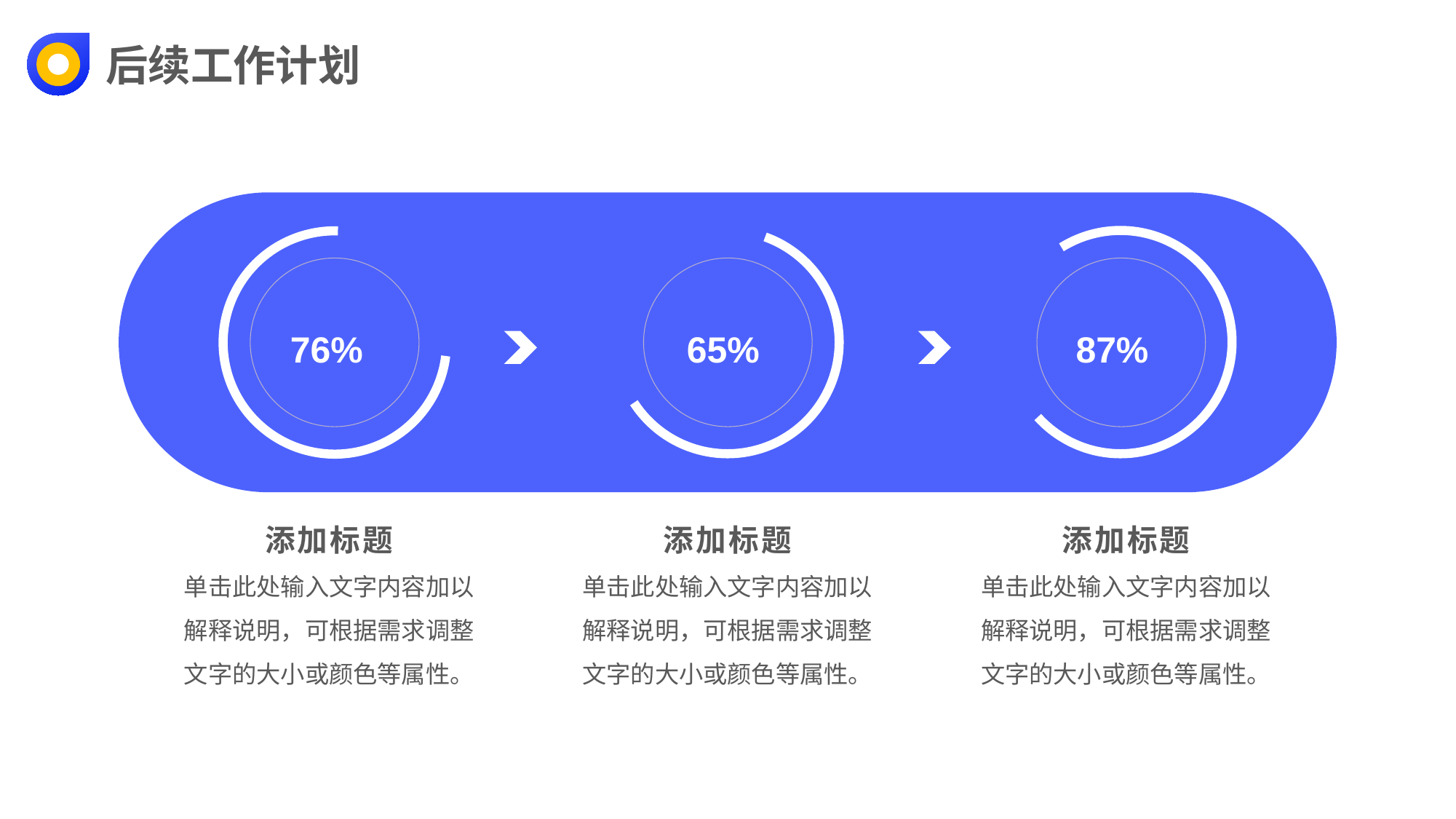

后续工作计划

76%
65%
87%

添加标题
单击此处输入文字内容加以解释说明，可根据需求调整文字的大小或颜色等属性。
添加标题
单击此处输入文字内容加以解释说明，可根据需求调整文字的大小或颜色等属性。
添加标题
单击此处输入文字内容加以解释说明，可根据需求调整文字的大小或颜色等属性。